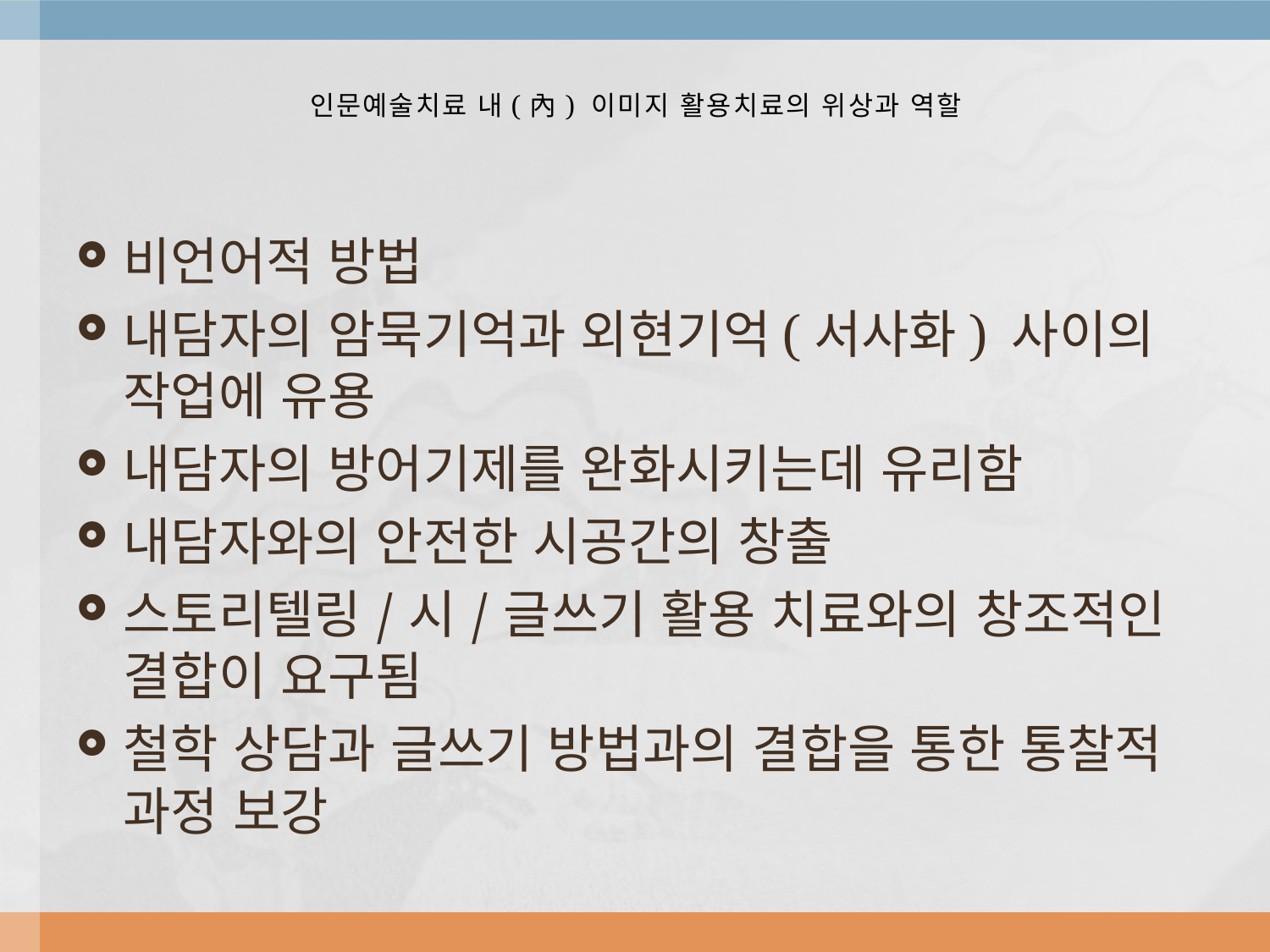

# 인문예술치료 내(內) 이미지 활용치료의 위상과 역할
비언어적 방법
내담자의 암묵기억과 외현기억(서사화) 사이의 작업에 유용
내담자의 방어기제를 완화시키는데 유리함
내담자와의 안전한 시공간의 창출
스토리텔링/시/글쓰기 활용 치료와의 창조적인 결합이 요구됨
철학 상담과 글쓰기 방법과의 결합을 통한 통찰적 과정 보강